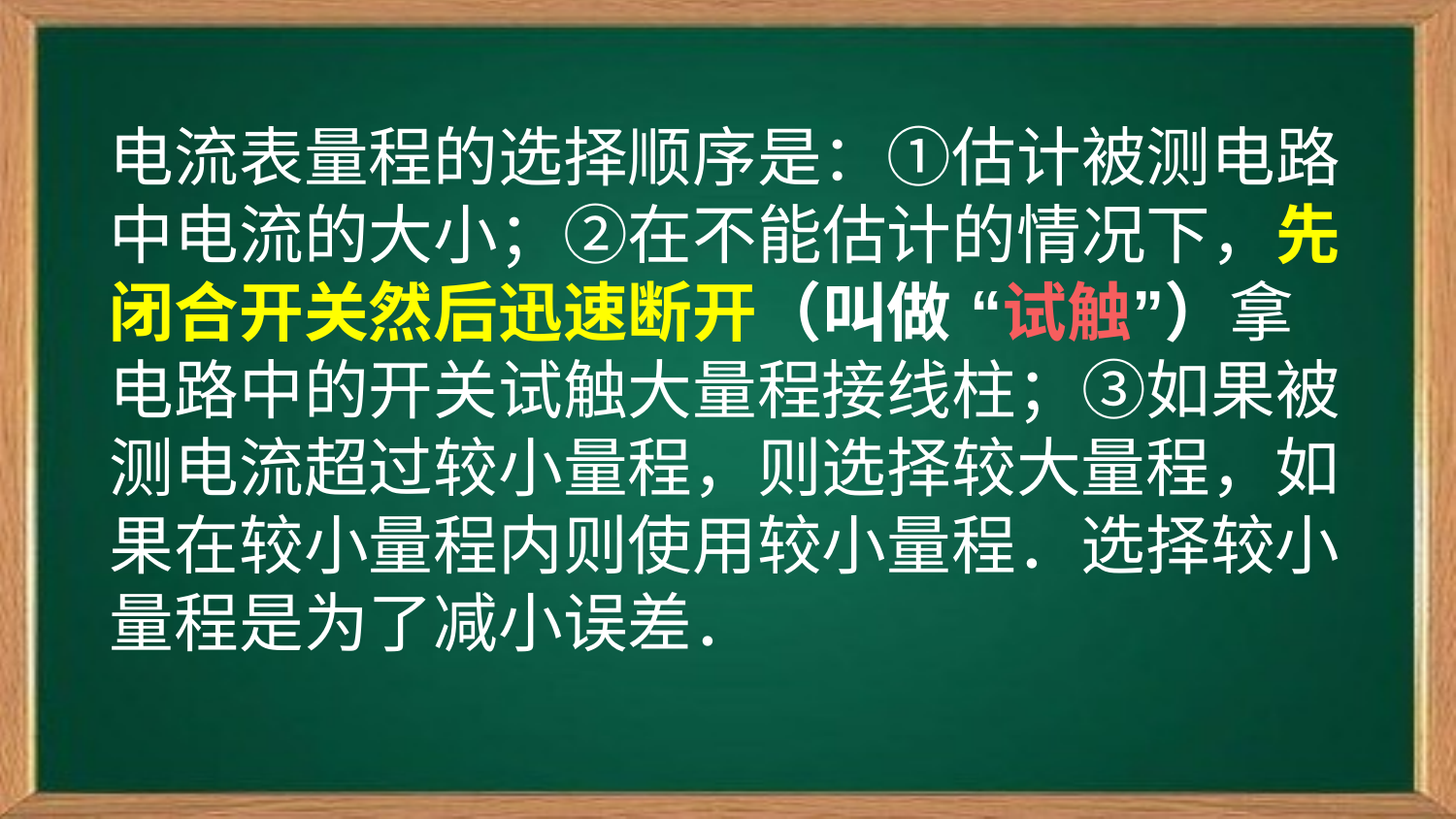

电流表量程的选择顺序是：①估计被测电路中电流的大小；②在不能估计的情况下，先闭合开关然后迅速断开（叫做 “试触”）拿电路中的开关试触大量程接线柱；③如果被测电流超过较小量程，则选择较大量程，如果在较小量程内则使用较小量程．选择较小量程是为了减小误差．